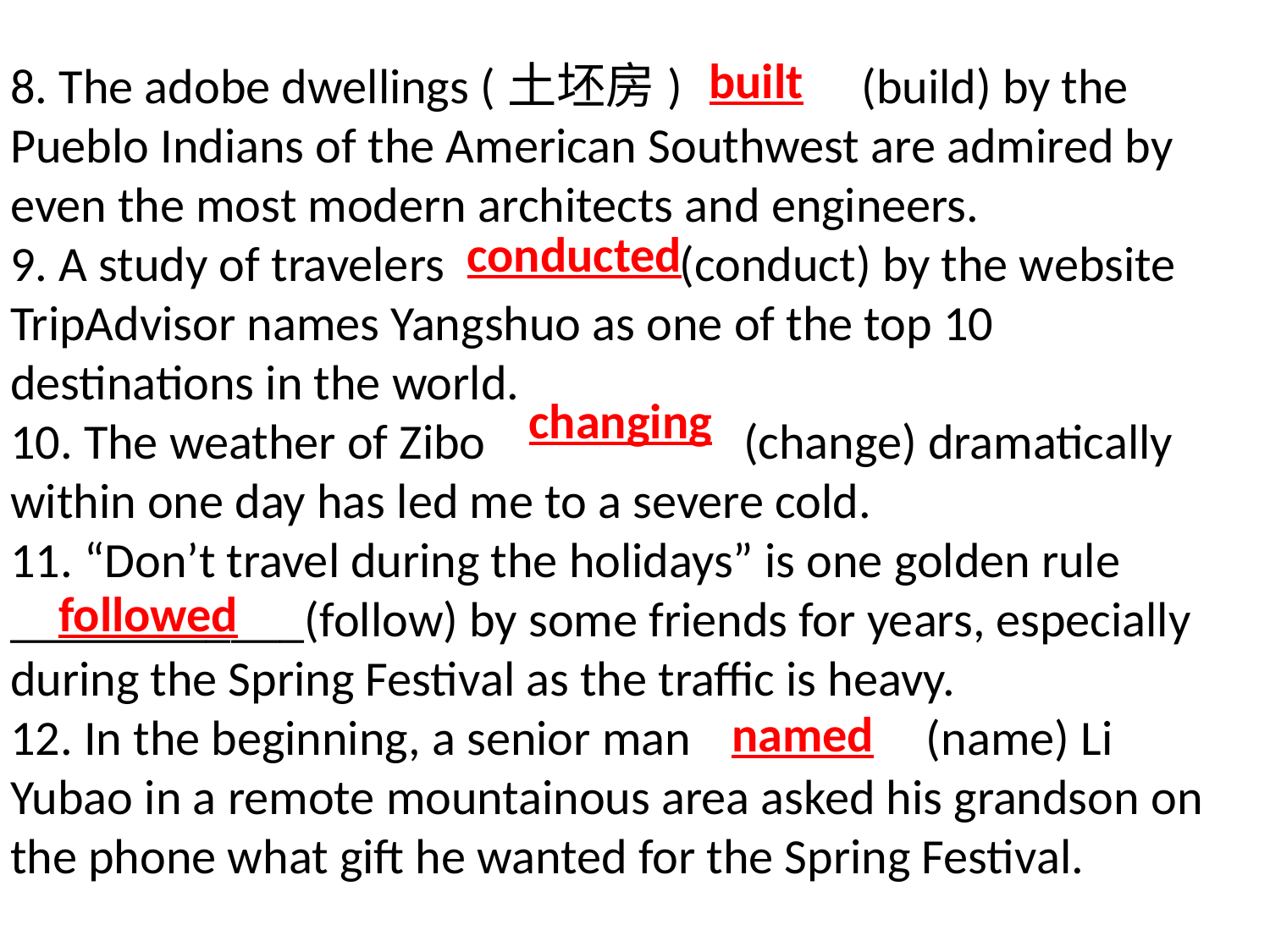

built
conducted
changing
# 8. The adobe dwellings (土坯房)                (build) by the Pueblo Indians of the American Southwest are admired by even the most modern architects and engineers.
9. A study of travelers                     (conduct) by the website TripAdvisor names Yangshuo as one of the top 10 destinations in the world.
10. The weather of Zibo                       (change) dramatically within one day has led me to a severe cold.
11. “Don’t travel during the holidays” is one golden rule      ____________(follow) by some friends for years, especially during the Spring Festival as the traffic is heavy.
12. In the beginning, a senior man                     (name) Li Yubao in a remote mountainous area asked his grandson on the phone what gift he wanted for the Spring Festival.

followed
named